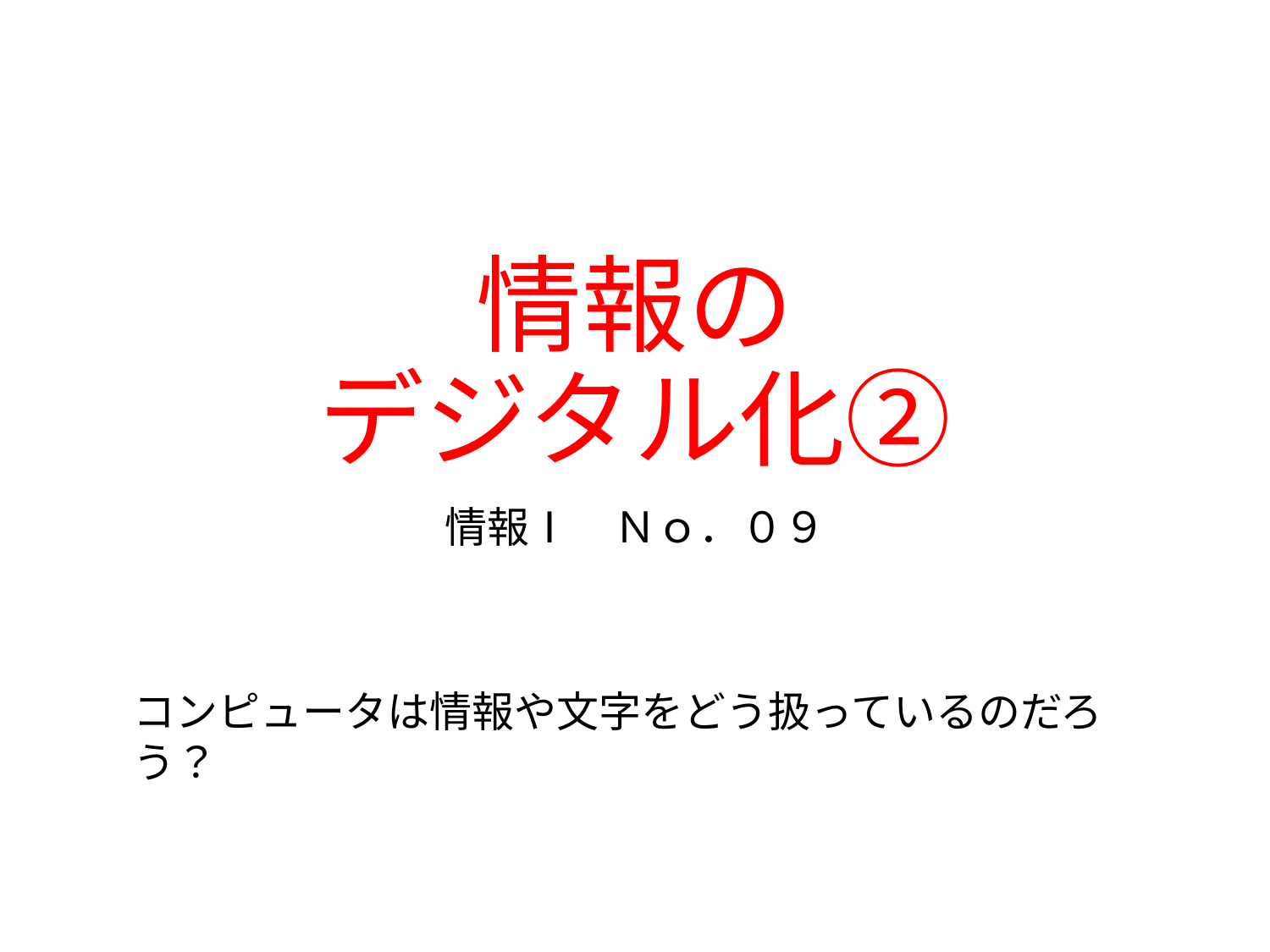

# 情報の デジタル化②
情報Ⅰ　Ｎｏ．０９
コンピュータは情報や文字をどう扱っているのだろう？